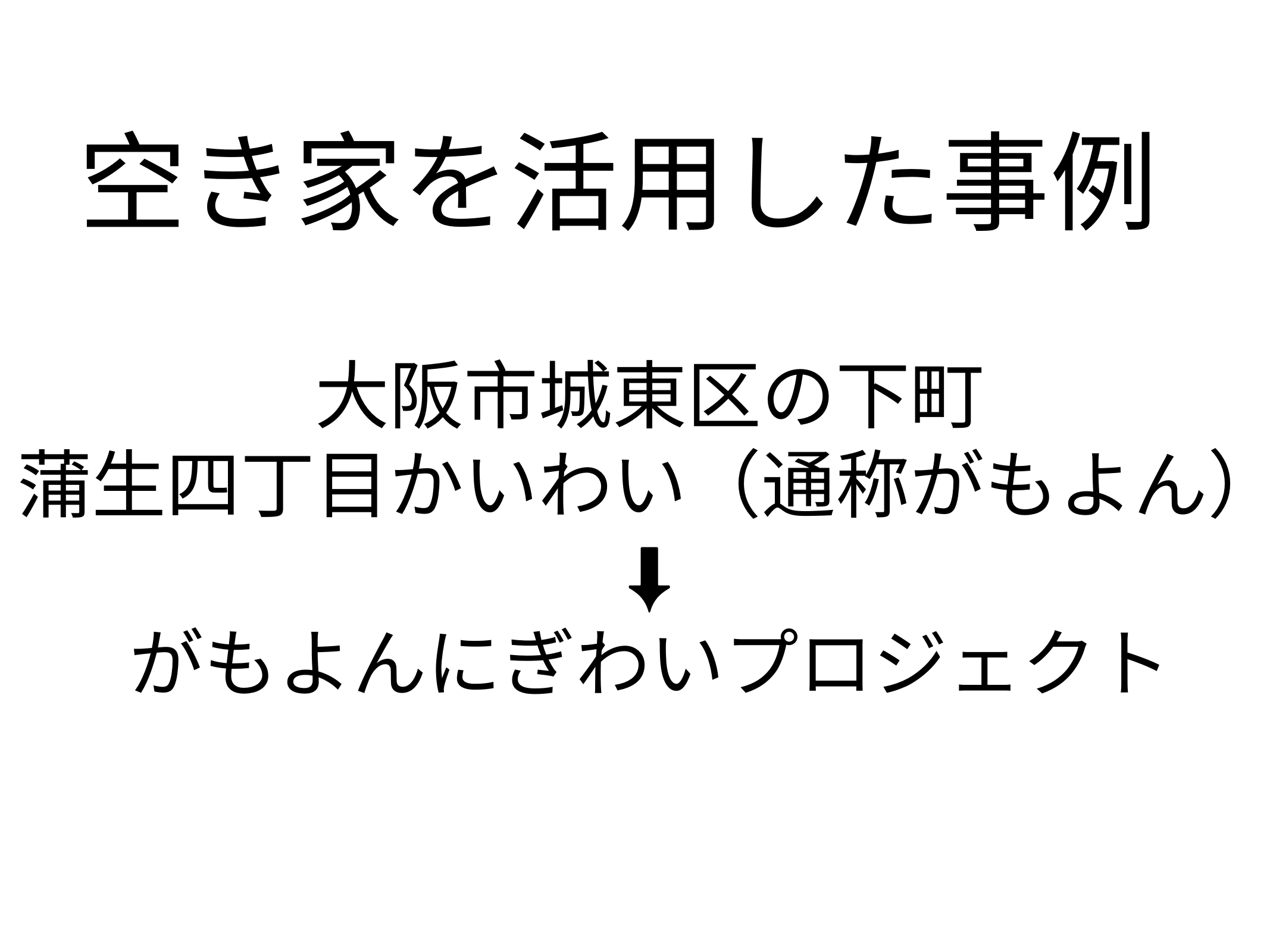

空き家を活用した事例
大阪市城東区の下町
蒲生四丁目かいわい（通称がもよん）
⬇︎
がもよんにぎわいプロジェクト